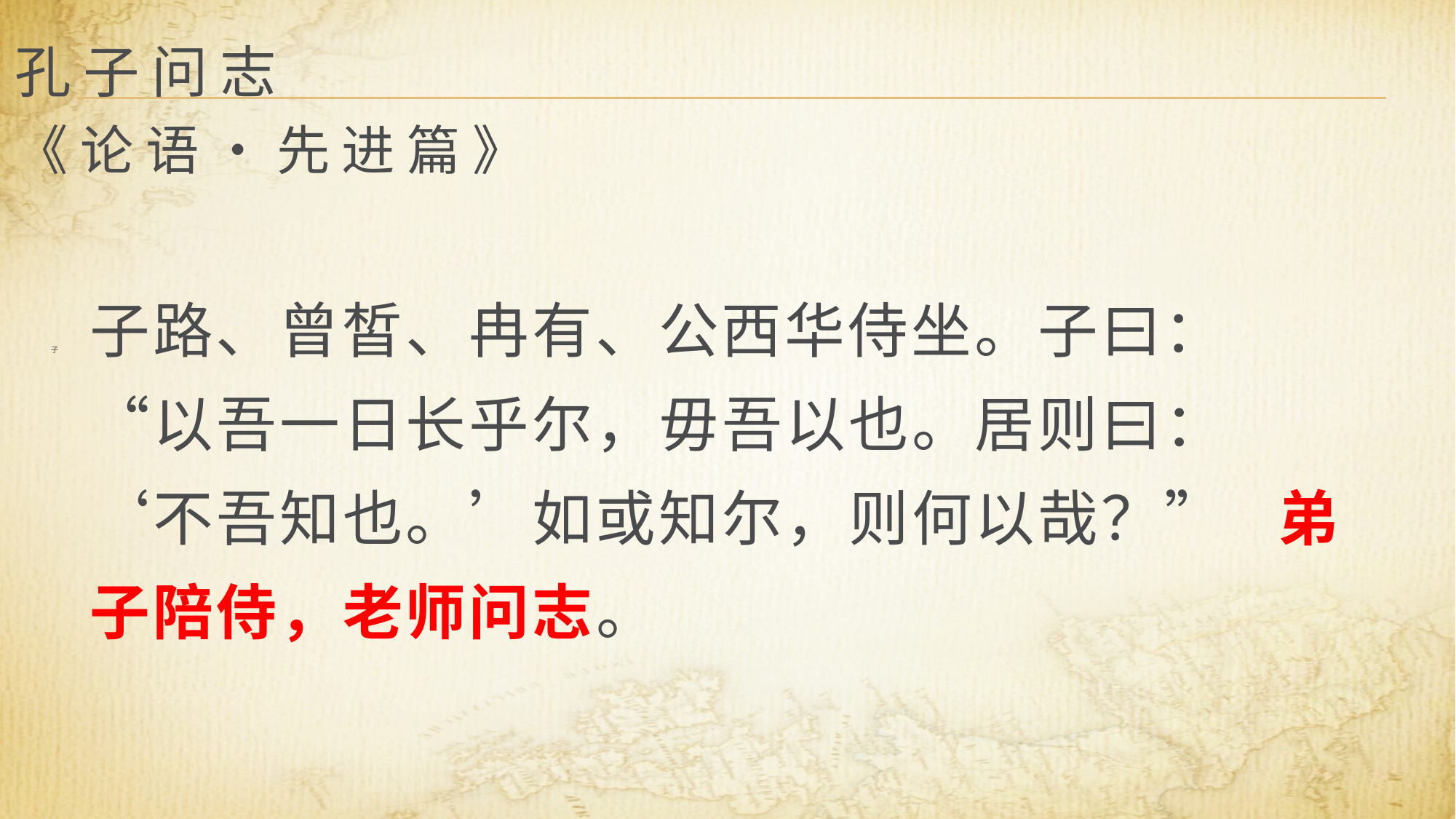

孔子问志
《论语•先进篇》
子      子路、曾皙、冉有、公西华侍坐。子曰：“以吾一日长乎尔，毋吾以也。居则曰：‘不吾知也。’如或知尔，则何以哉？”   弟子陪侍，老师问志。